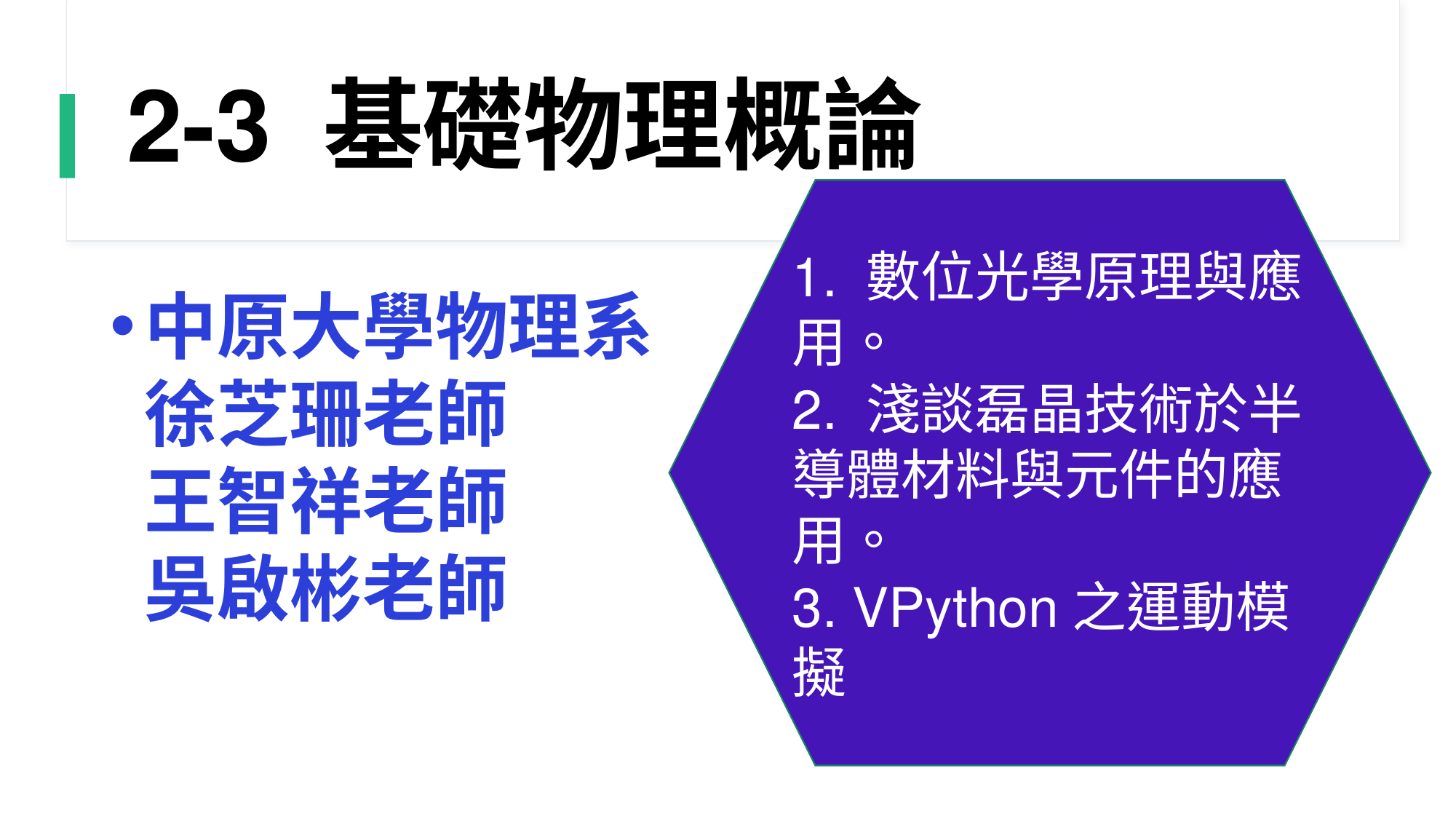

# 2-3 基礎物理概論
1. 數位光學原理與應用。
2. 淺談磊晶技術於半導體材料與元件的應用。
3. VPython之運動模擬
中原大學物理系 徐芝珊老師
王智祥老師
吳啟彬老師